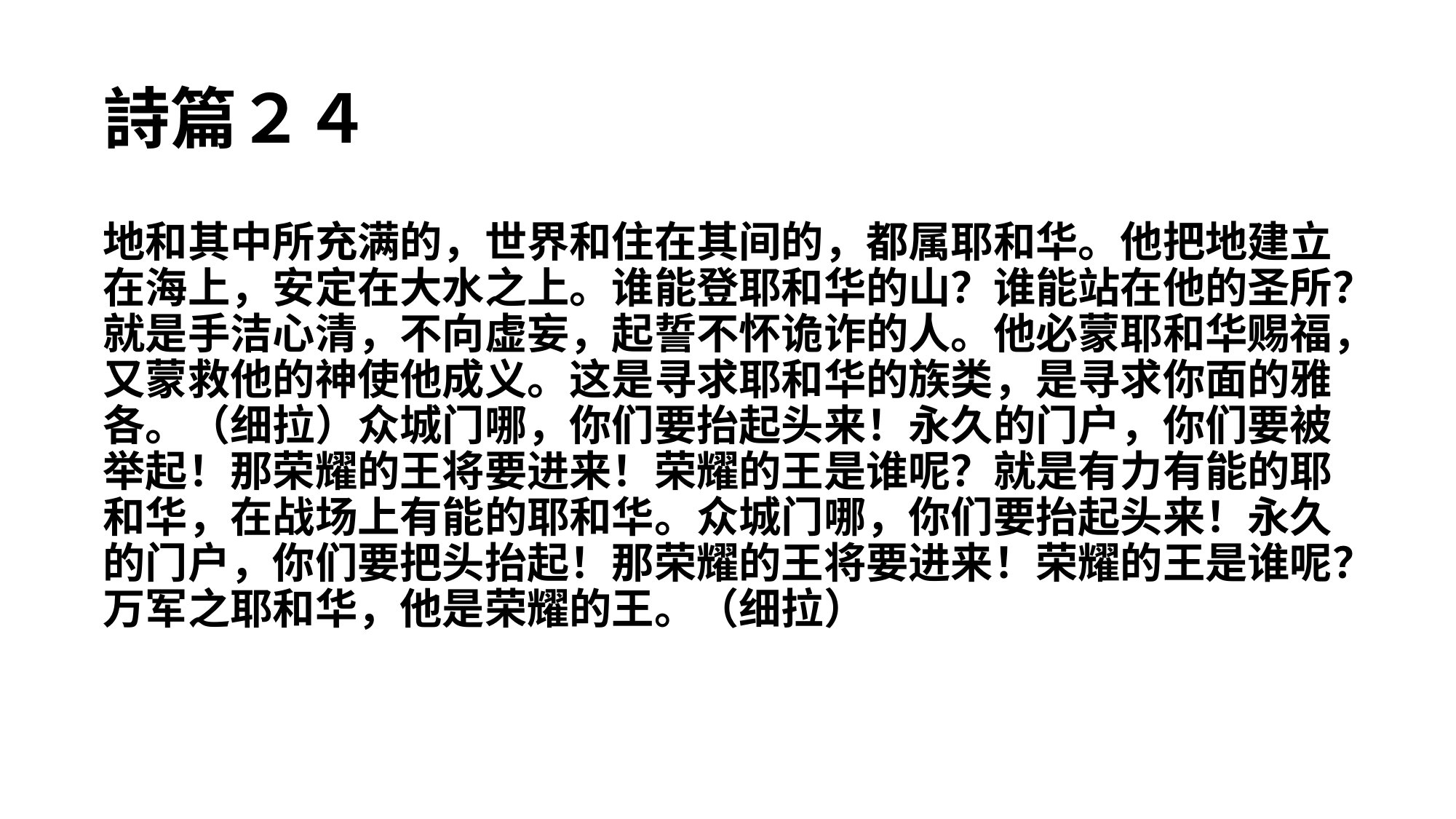

# 詩篇２４
地和其中所充满的，世界和住在其间的，都属耶和华。他把地建立在海上，安定在大水之上。谁能登耶和华的山？谁能站在他的圣所？就是手洁心清，不向虚妄，起誓不怀诡诈的人。他必蒙耶和华赐福，又蒙救他的神使他成义。这是寻求耶和华的族类，是寻求你面的雅各。（细拉）众城门哪，你们要抬起头来！永久的门户，你们要被举起！那荣耀的王将要进来！荣耀的王是谁呢？就是有力有能的耶和华，在战场上有能的耶和华。众城门哪，你们要抬起头来！永久的门户，你们要把头抬起！那荣耀的王将要进来！荣耀的王是谁呢？万军之耶和华，他是荣耀的王。（细拉）